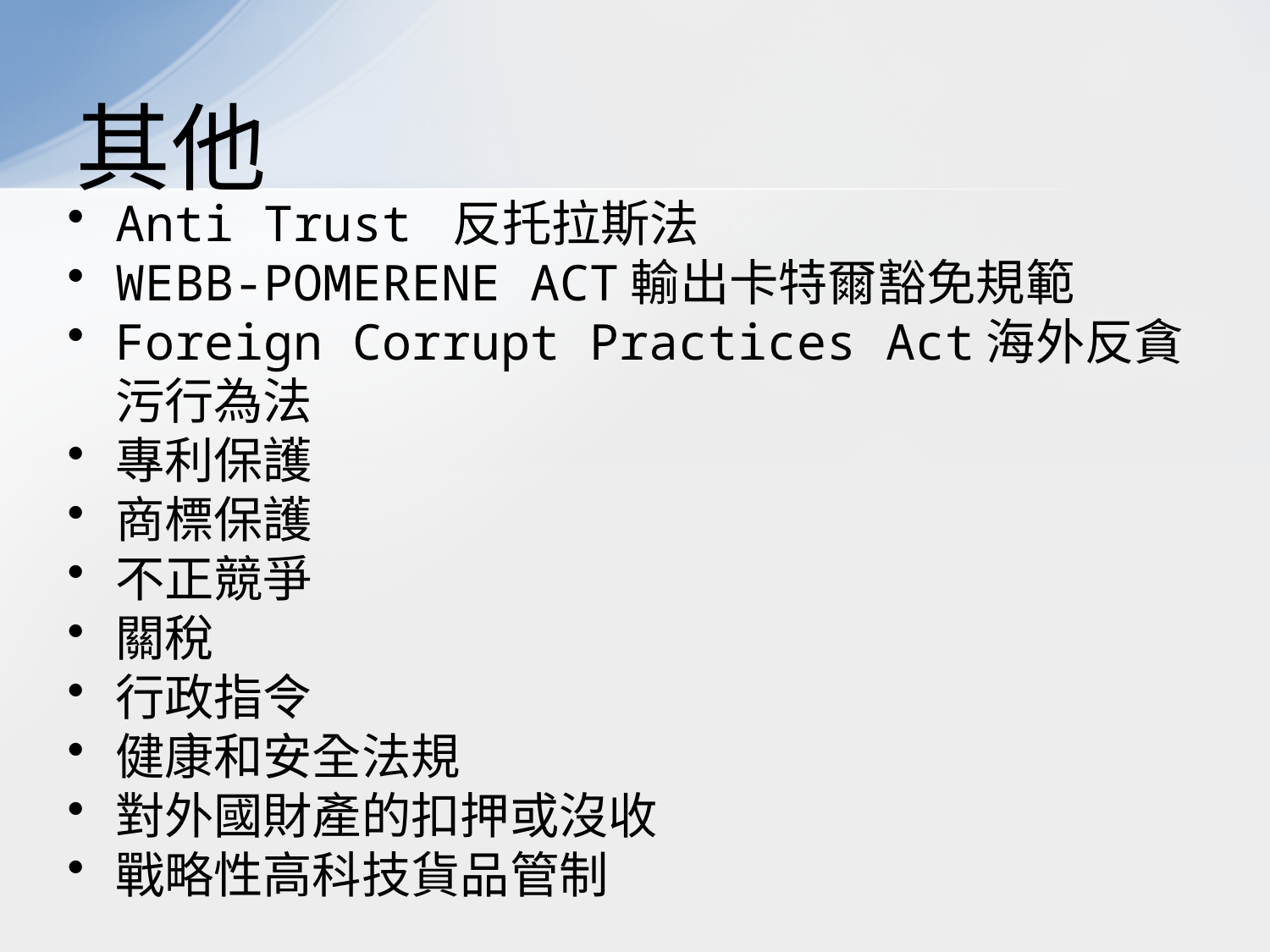

# 其他
Anti Trust 反托拉斯法
WEBB-POMERENE ACT輸出卡特爾豁免規範
Foreign Corrupt Practices Act海外反貪污行為法
專利保護
商標保護
不正競爭
關稅
行政指令
健康和安全法規
對外國財產的扣押或沒收
戰略性高科技貨品管制